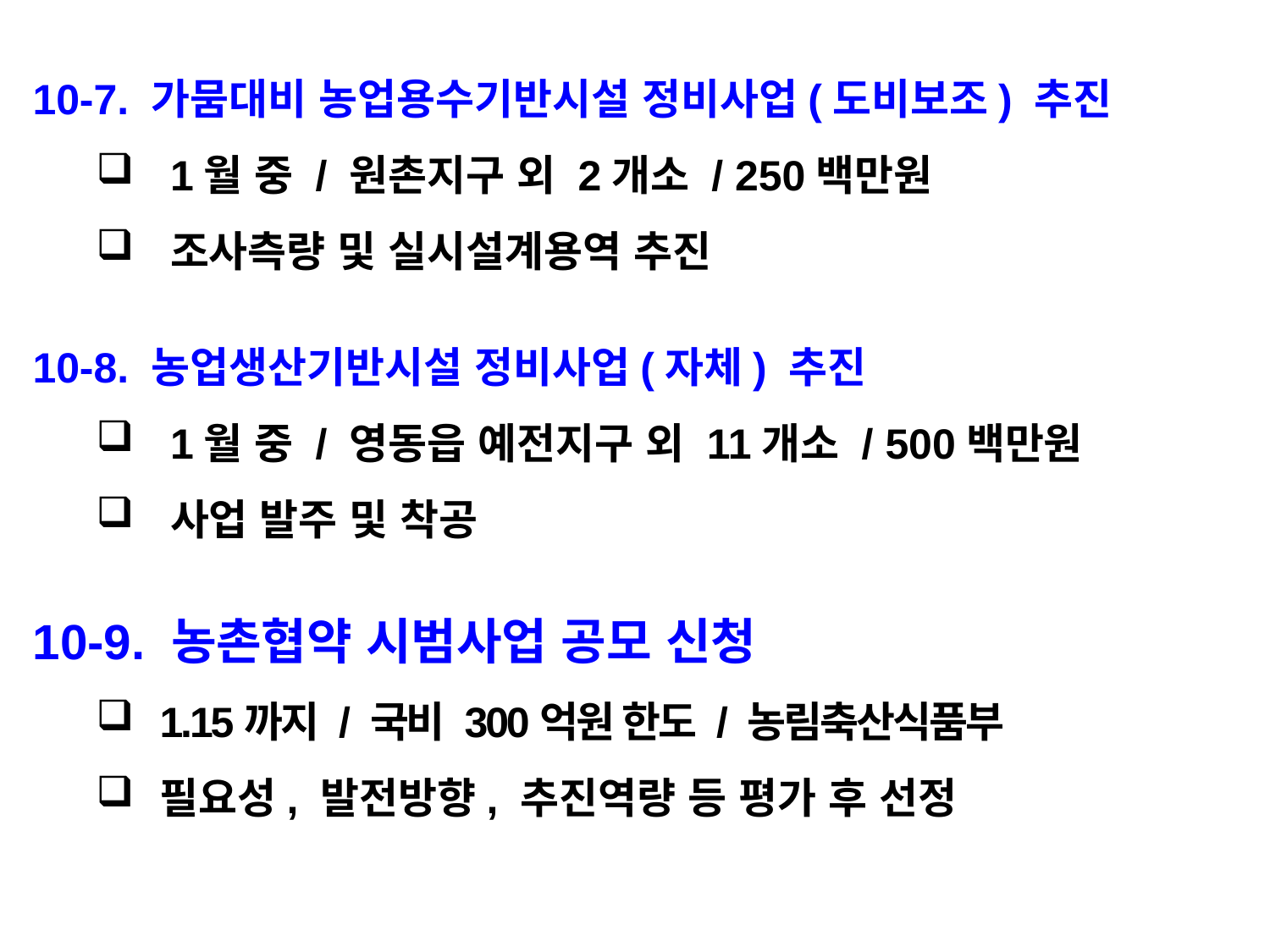

10-7. 가뭄대비 농업용수기반시설 정비사업(도비보조) 추진
1월 중 / 원촌지구 외 2개소 / 250백만원
조사측량 및 실시설계용역 추진

10-8. 농업생산기반시설 정비사업(자체) 추진
1월 중 / 영동읍 예전지구 외 11개소 / 500백만원
사업 발주 및 착공

10-9. 농촌협약 시범사업 공모 신청
1.15까지 / 국비 300억원 한도 / 농림축산식품부
필요성, 발전방향, 추진역량 등 평가 후 선정